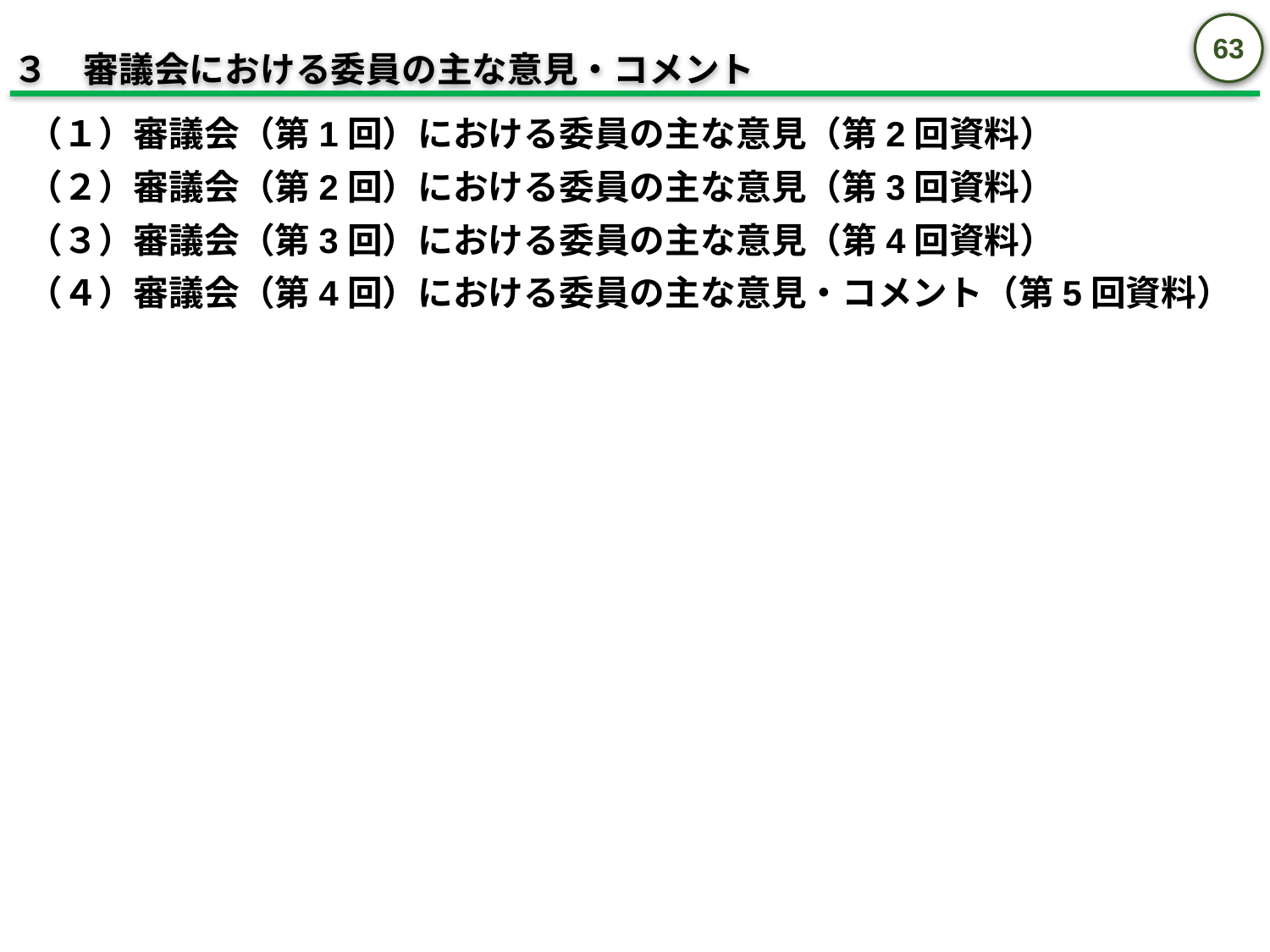

63
３　審議会における委員の主な意見・コメント

（１）審議会（第1回）における委員の主な意見（第2回資料）
（２）審議会（第2回）における委員の主な意見（第3回資料）
（３）審議会（第3回）における委員の主な意見（第4回資料）
（４）審議会（第4回）における委員の主な意見・コメント（第5回資料）